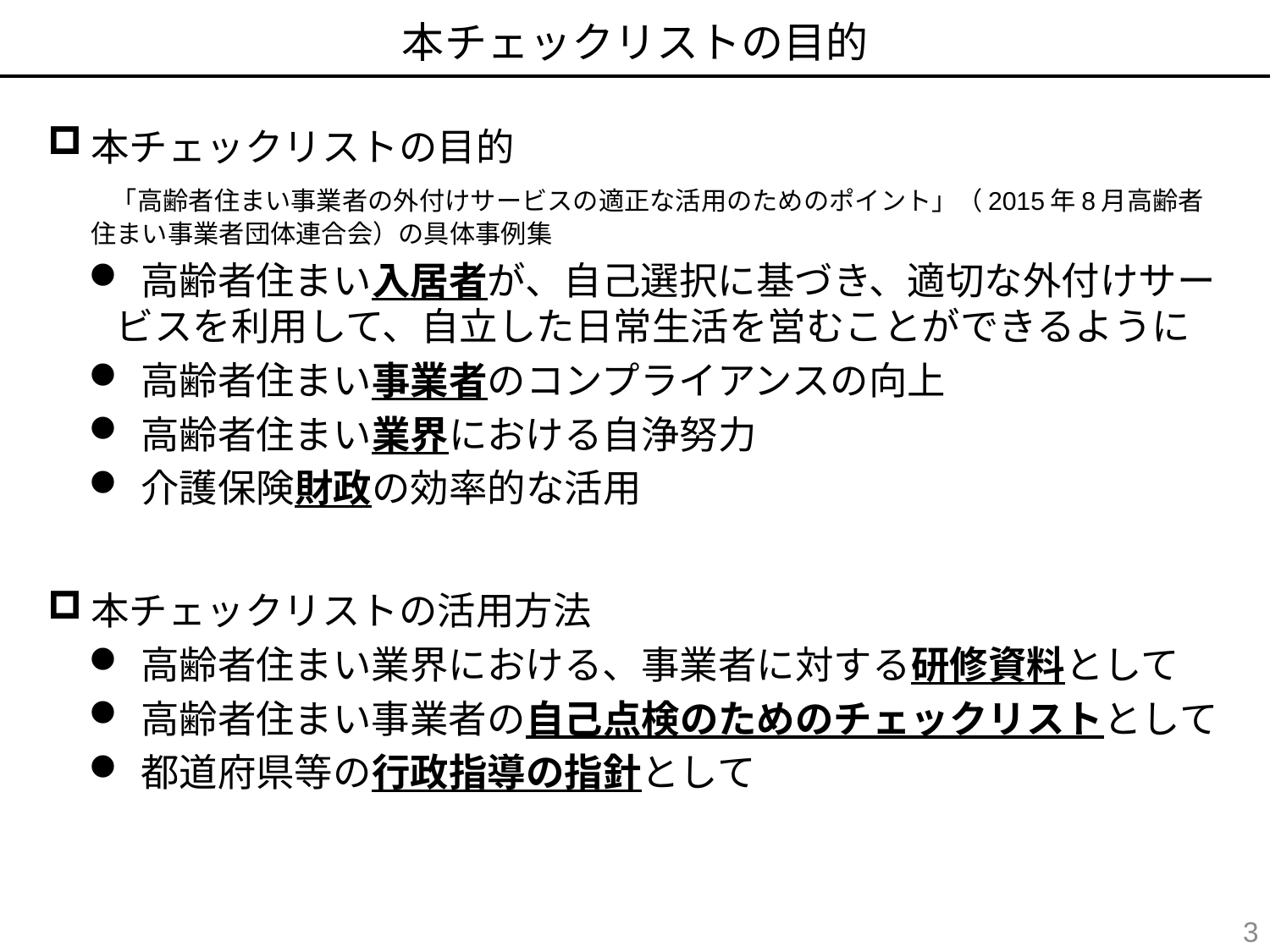

# 本チェックリストの目的
本チェックリストの目的
　　「高齢者住まい事業者の外付けサービスの適正な活用のためのポイント」（2015年8月高齢者住まい事業者団体連合会）の具体事例集
 高齢者住まい入居者が、自己選択に基づき、適切な外付けサービスを利用して、自立した日常生活を営むことができるように
 高齢者住まい事業者のコンプライアンスの向上
 高齢者住まい業界における自浄努力
 介護保険財政の効率的な活用

本チェックリストの活用方法
 高齢者住まい業界における、事業者に対する研修資料として
 高齢者住まい事業者の自己点検のためのチェックリストとして
 都道府県等の行政指導の指針として
3